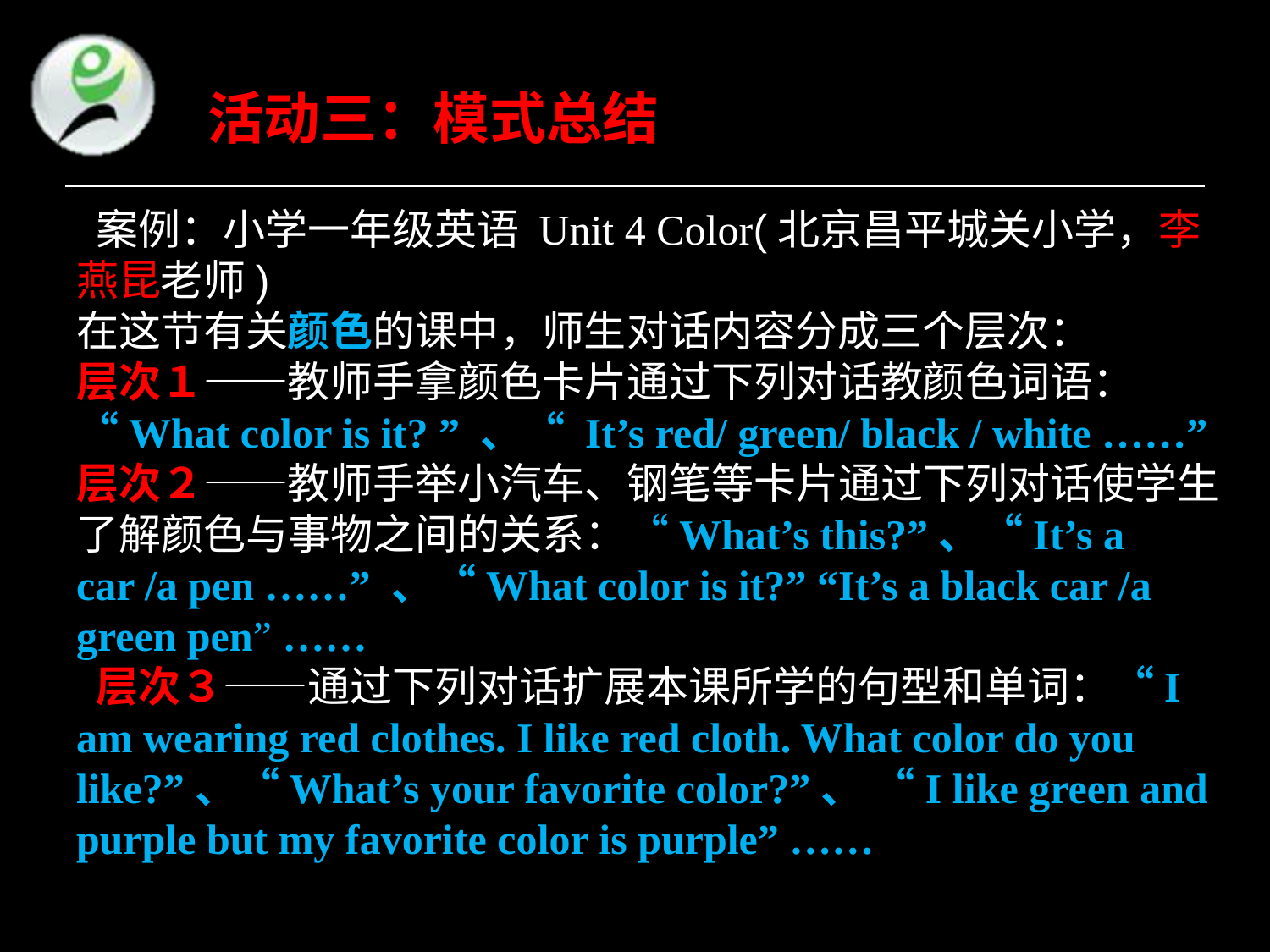

活动三：模式总结
 案例：小学一年级英语 Unit 4 Color(北京昌平城关小学，李燕昆老师)
在这节有关颜色的课中，师生对话内容分成三个层次：
层次１——教师手拿颜色卡片通过下列对话教颜色词语：“What color is it? ” 、“ It’s red/ green/ black / white ……”
层次２——教师手举小汽车、钢笔等卡片通过下列对话使学生了解颜色与事物之间的关系：“What’s this?”、“It’s a car /a pen ……” 、“What color is it?” “It’s a black car /a green pen” ……
 层次３——通过下列对话扩展本课所学的句型和单词：“I am wearing red clothes. I like red cloth. What color do you like?”、“What’s your favorite color?”、 “I like green and purple but my favorite color is purple” ……